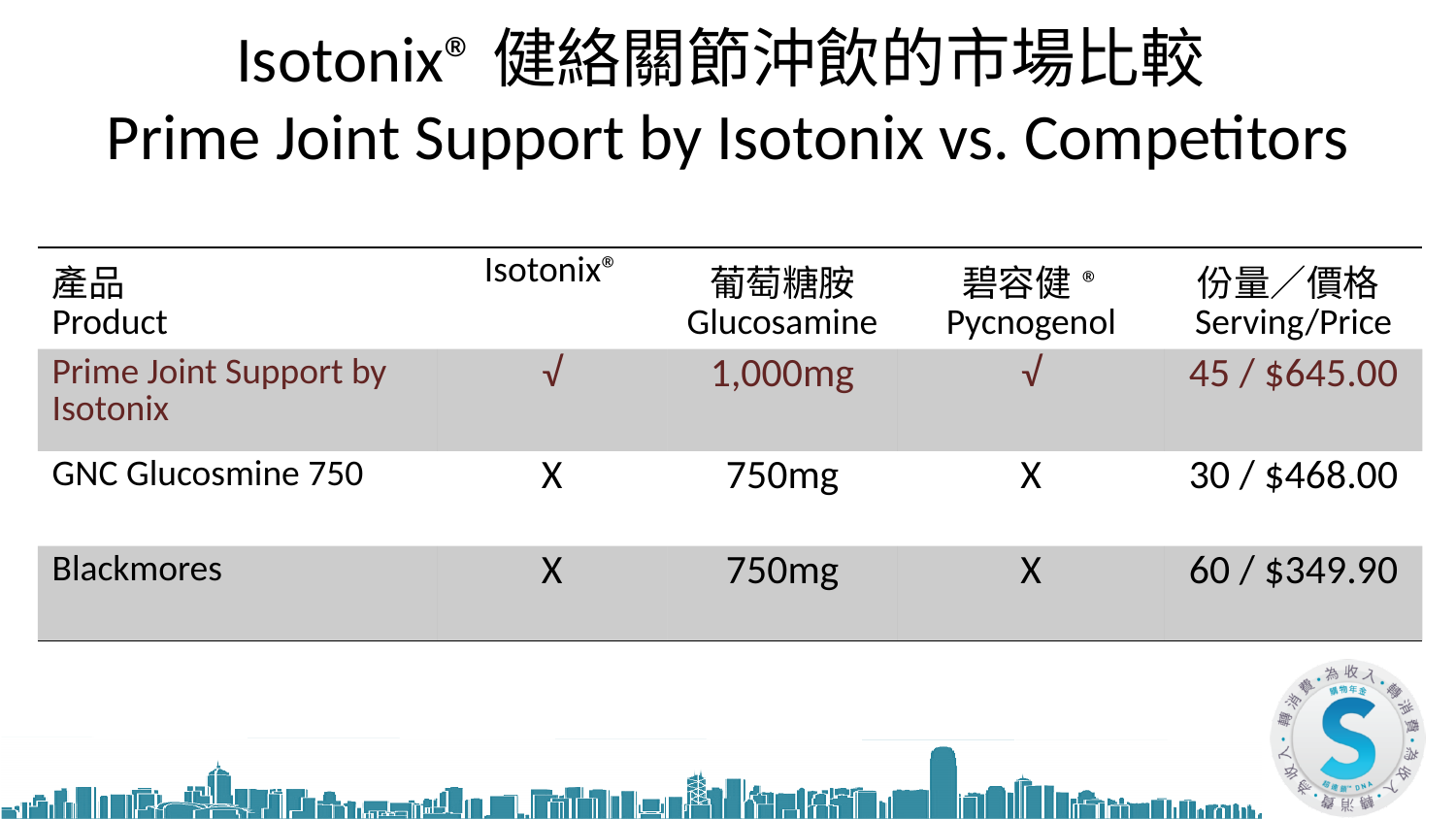

Isotonix®健絡關節沖飲的市場比較
Prime Joint Support by Isotonix vs. Competitors
| 產品 Product | Isotonix® | 葡萄糖胺 Glucosamine | 碧容健® Pycnogenol | 份量／價格Serving/Price |
| --- | --- | --- | --- | --- |
| Prime Joint Support by Isotonix | √ | 1,000mg | √ | 45 / $645.00 |
| GNC Glucosmine 750 | X | 750mg | X | 30 / $468.00 |
| Blackmores | X | 750mg | X | 60 / $349.90 |